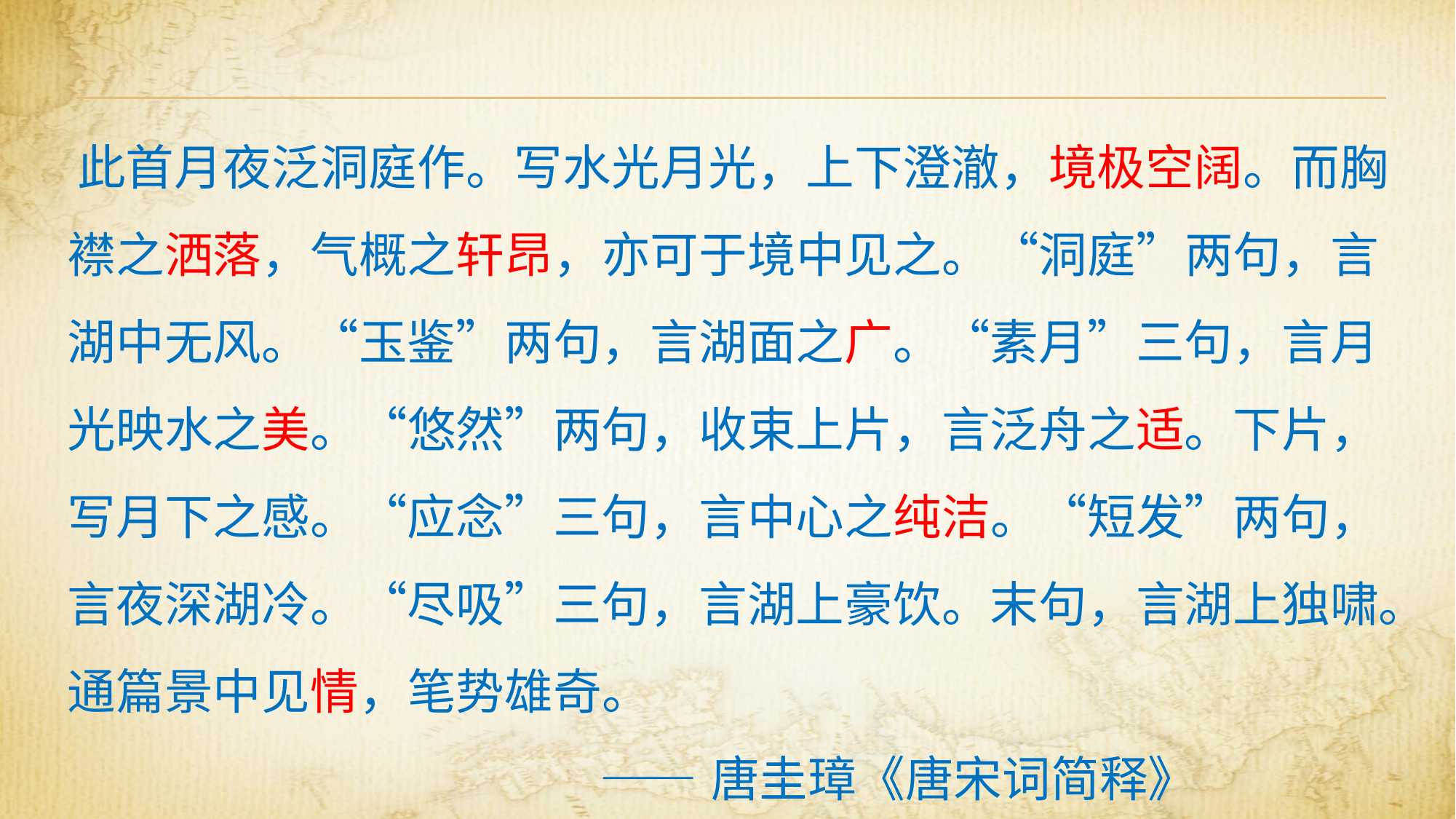

此首月夜泛洞庭作。写水光月光，上下澄澈，境极空阔。而胸襟之洒落，气概之轩昂，亦可于境中见之。“洞庭”两句，言湖中无风。“玉鉴”两句，言湖面之广。“素月”三句，言月光映水之美。“悠然”两句，收束上片，言泛舟之适。下片，写月下之感。“应念”三句，言中心之纯洁。“短发”两句，言夜深湖冷。“尽吸”三句，言湖上豪饮。末句，言湖上独啸。通篇景中见情，笔势雄奇。
                                                 ——唐圭璋《唐宋词简释》